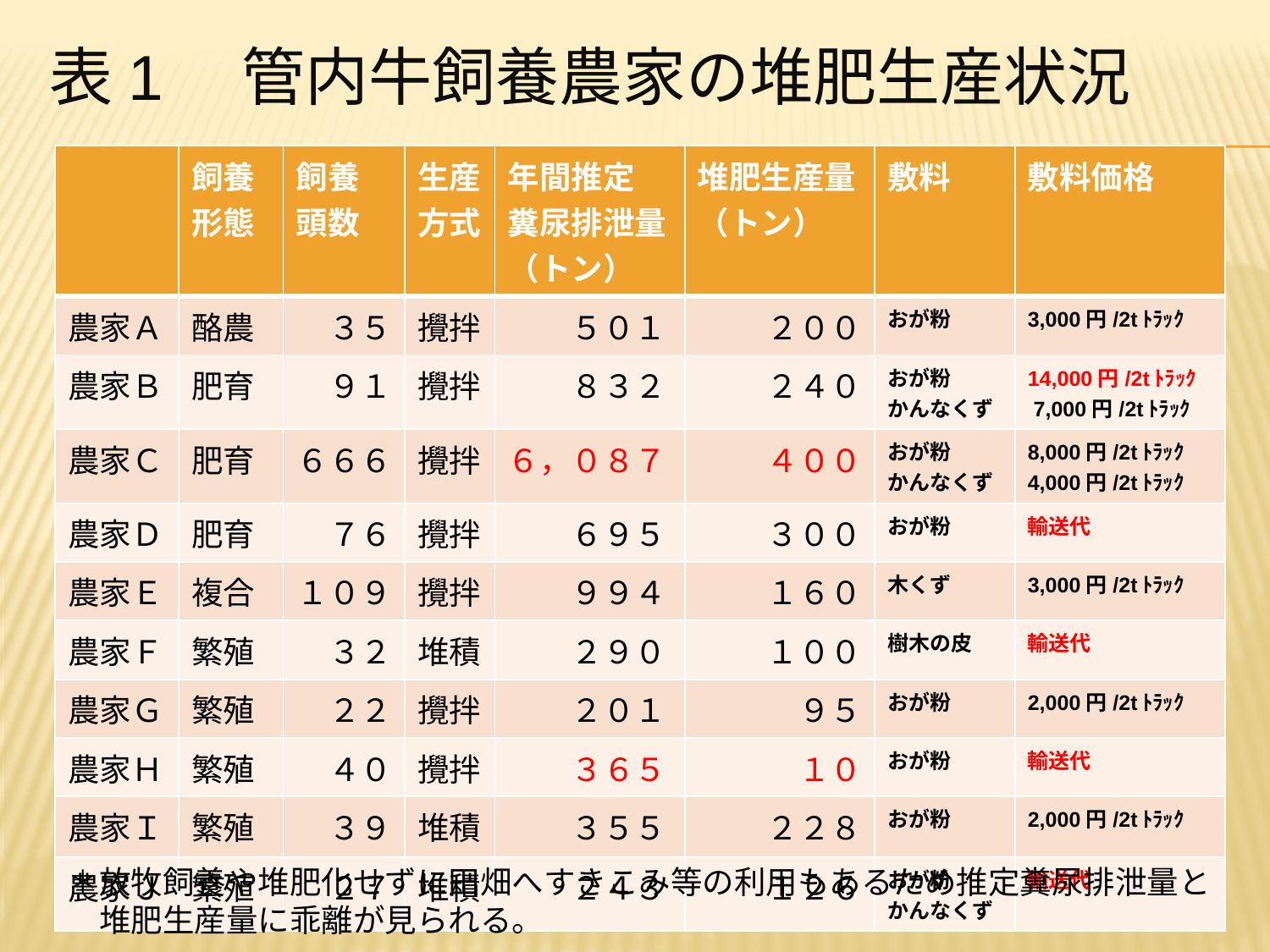

# 表1　管内牛飼養農家の堆肥生産状況
|  | 飼養形態 | 飼養 頭数 | 生産方式 | 年間推定 糞尿排泄量（トン） | 堆肥生産量 （トン） | 敷料 | 敷料価格 |
| --- | --- | --- | --- | --- | --- | --- | --- |
| 農家Ａ | 酪農 | ３５ | 攪拌 | ５０１ | ２００ | おが粉 | 3,000円/2tﾄﾗｯｸ |
| 農家Ｂ | 肥育 | ９１ | 攪拌 | ８３２ | ２４０ | おが粉 かんなくず | 14,000円/2tﾄﾗｯｸ 7,000円/2tﾄﾗｯｸ |
| 農家Ｃ | 肥育 | ６６６ | 攪拌 | ６，０８７ | ４００ | おが粉 かんなくず | 8,000円/2tﾄﾗｯｸ 4,000円/2tﾄﾗｯｸ |
| 農家Ｄ | 肥育 | ７６ | 攪拌 | ６９５ | ３００ | おが粉 | 輸送代 |
| 農家Ｅ | 複合 | １０９ | 攪拌 | ９９４ | １６０ | 木くず | 3,000円/2tﾄﾗｯｸ |
| 農家Ｆ | 繁殖 | ３２ | 堆積 | ２９０ | １００ | 樹木の皮 | 輸送代 |
| 農家Ｇ | 繁殖 | ２２ | 攪拌 | ２０１ | ９５ | おが粉 | 2,000円/2tﾄﾗｯｸ |
| 農家Ｈ | 繁殖 | ４０ | 攪拌 | ３６５ | １０ | おが粉 | 輸送代 |
| 農家Ｉ | 繁殖 | ３９ | 堆積 | ３５５ | ２２８ | おが粉 | 2,000円/2tﾄﾗｯｸ |
| 農家Ｊ | 繁殖 | ２７ | 堆積 | ２４３ | １２６ | おが粉 かんなくず | 輸送代 |
＊放牧飼養や堆肥化せずに田畑へすきこみ等の利用もあるため推定糞尿排泄量と
　堆肥生産量に乖離が見られる。